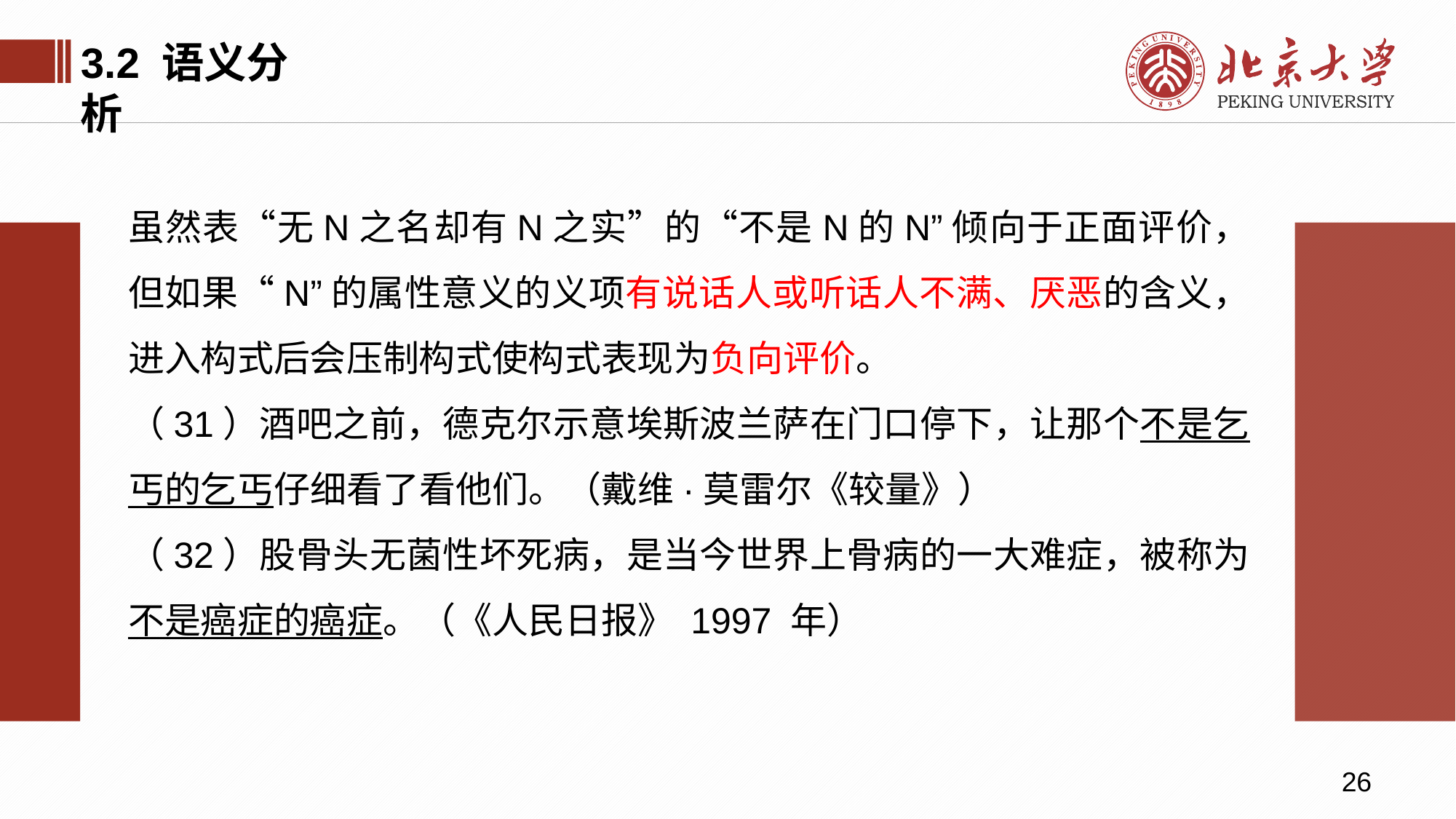

3.2 语义分析
虽然表“无N之名却有N之实”的“不是N的N”倾向于正面评价，但如果“N”的属性意义的义项有说话人或听话人不满、厌恶的含义，进入构式后会压制构式使构式表现为负向评价。
（31）酒吧之前，德克尔示意埃斯波兰萨在门口停下，让那个不是乞丐的乞丐仔细看了看他们。（戴维·莫雷尔《较量》）
（32）股骨头无菌性坏死病，是当今世界上骨病的一大难症，被称为不是癌症的癌症。（《人民日报》 1997 年）
26